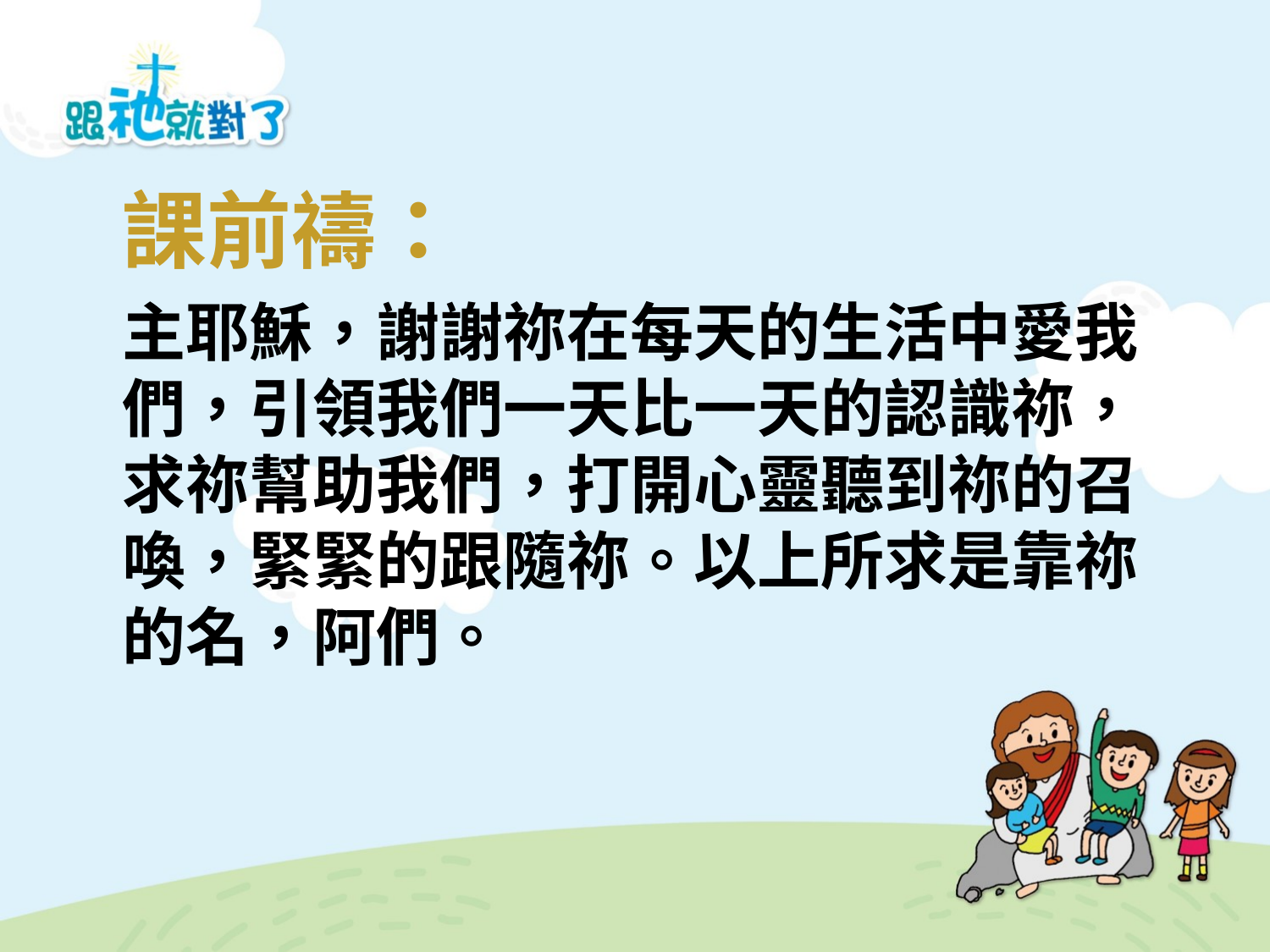

課前禱：
主耶穌，謝謝祢在每天的生活中愛我們，引領我們一天比一天的認識祢，求祢幫助我們，打開心靈聽到祢的召喚，緊緊的跟隨祢。以上所求是靠祢的名，阿們。